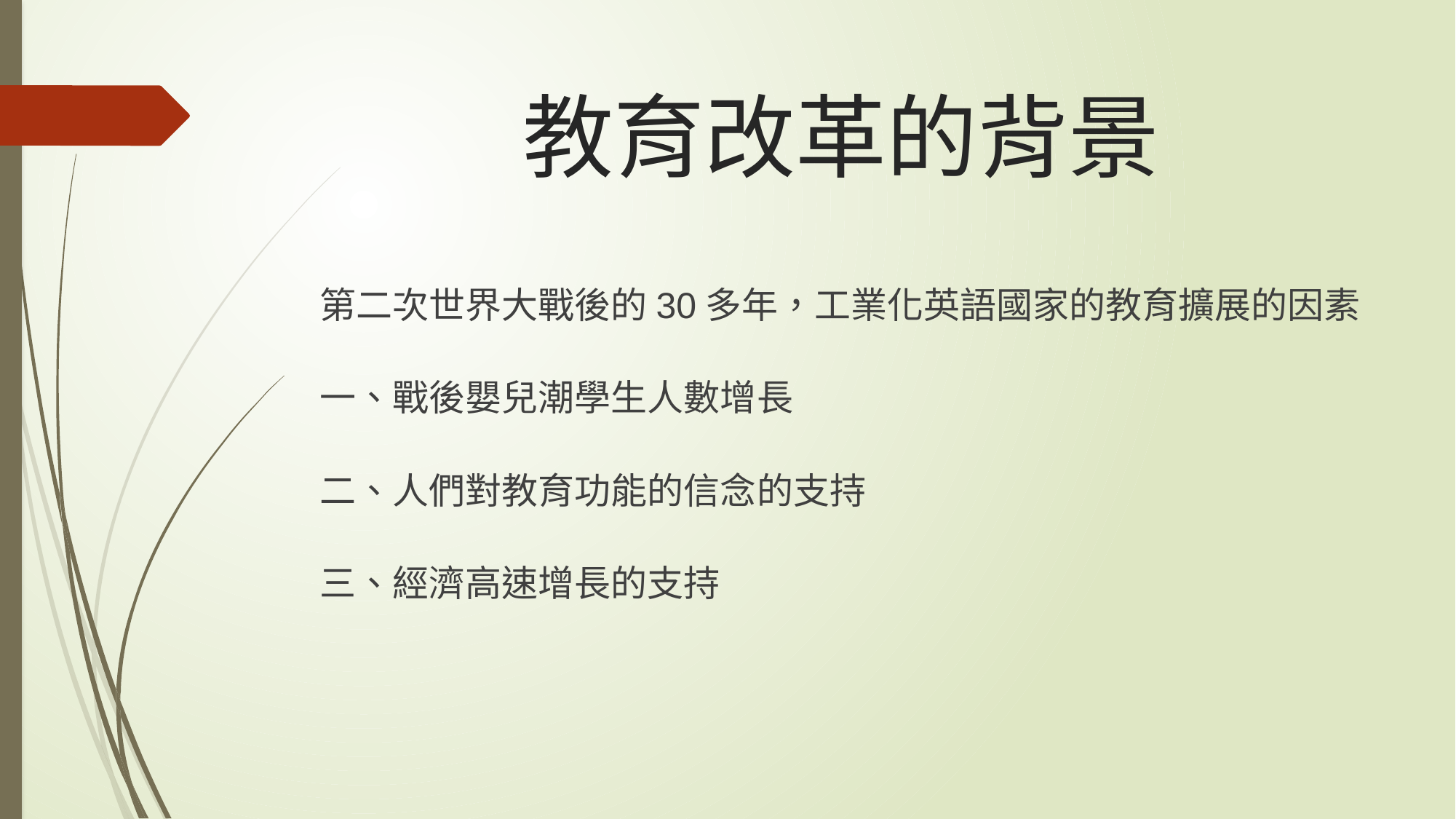

# 教育改革的背景
第二次世界大戰後的30多年，工業化英語國家的教育擴展的因素
一、戰後嬰兒潮學生人數增長
二、人們對教育功能的信念的支持
三、經濟高速增長的支持